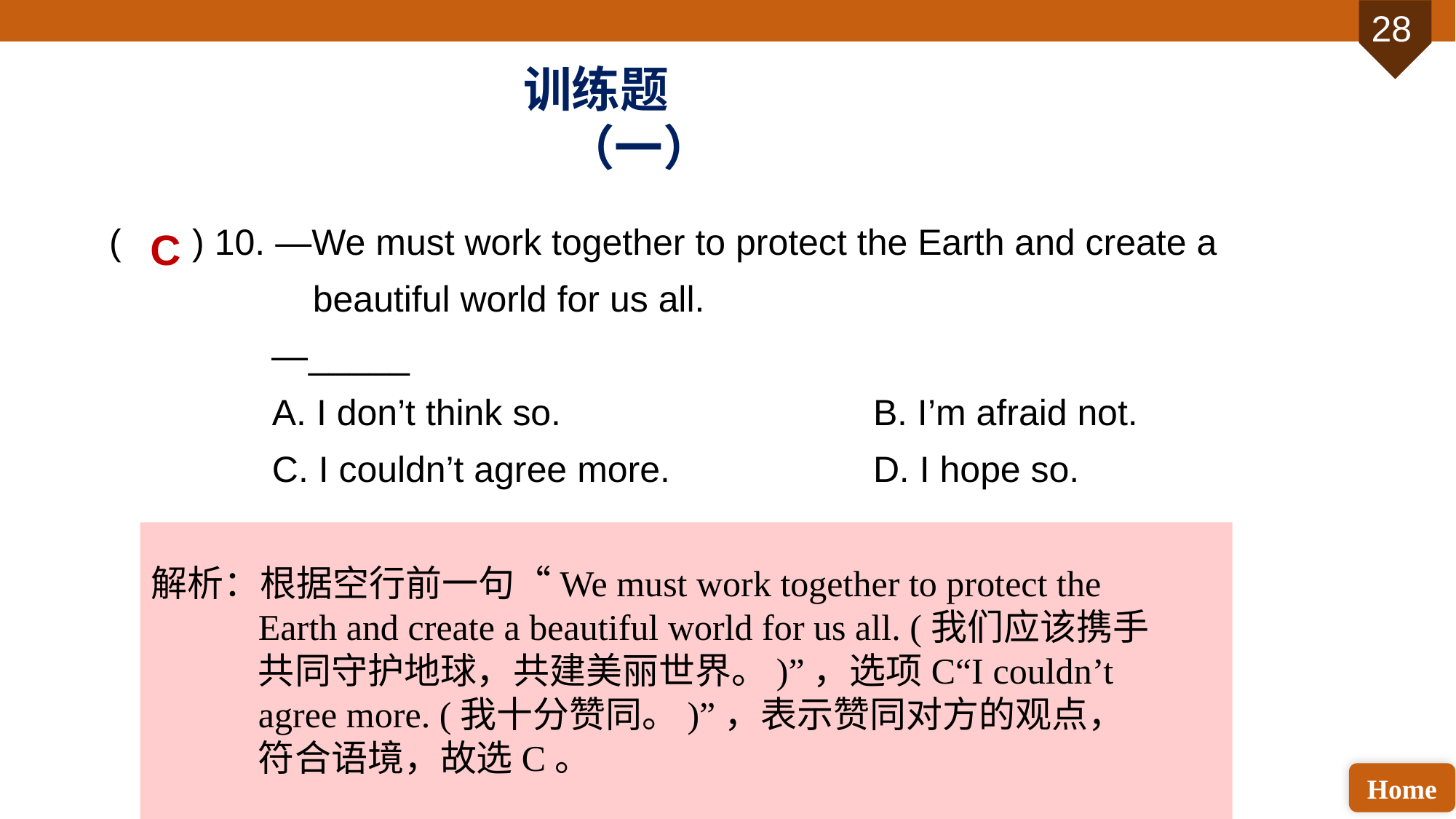

训练题（一）
(       ) 10. —We must work together to protect the Earth and create a
                    beautiful world for us all.
                —_____
                A. I don’t think so. 			B. I’m afraid not.
                C. I couldn’t agree more. 		D. I hope so.
C

解析：根据空行前一句“We must work together to protect the Earth and create a beautiful world for us all. (我们应该携手共同守护地球，共建美丽世界。)”，选项C“I couldn’t agree more. (我十分赞同。)”，表示赞同对方的观点，符合语境，故选C。